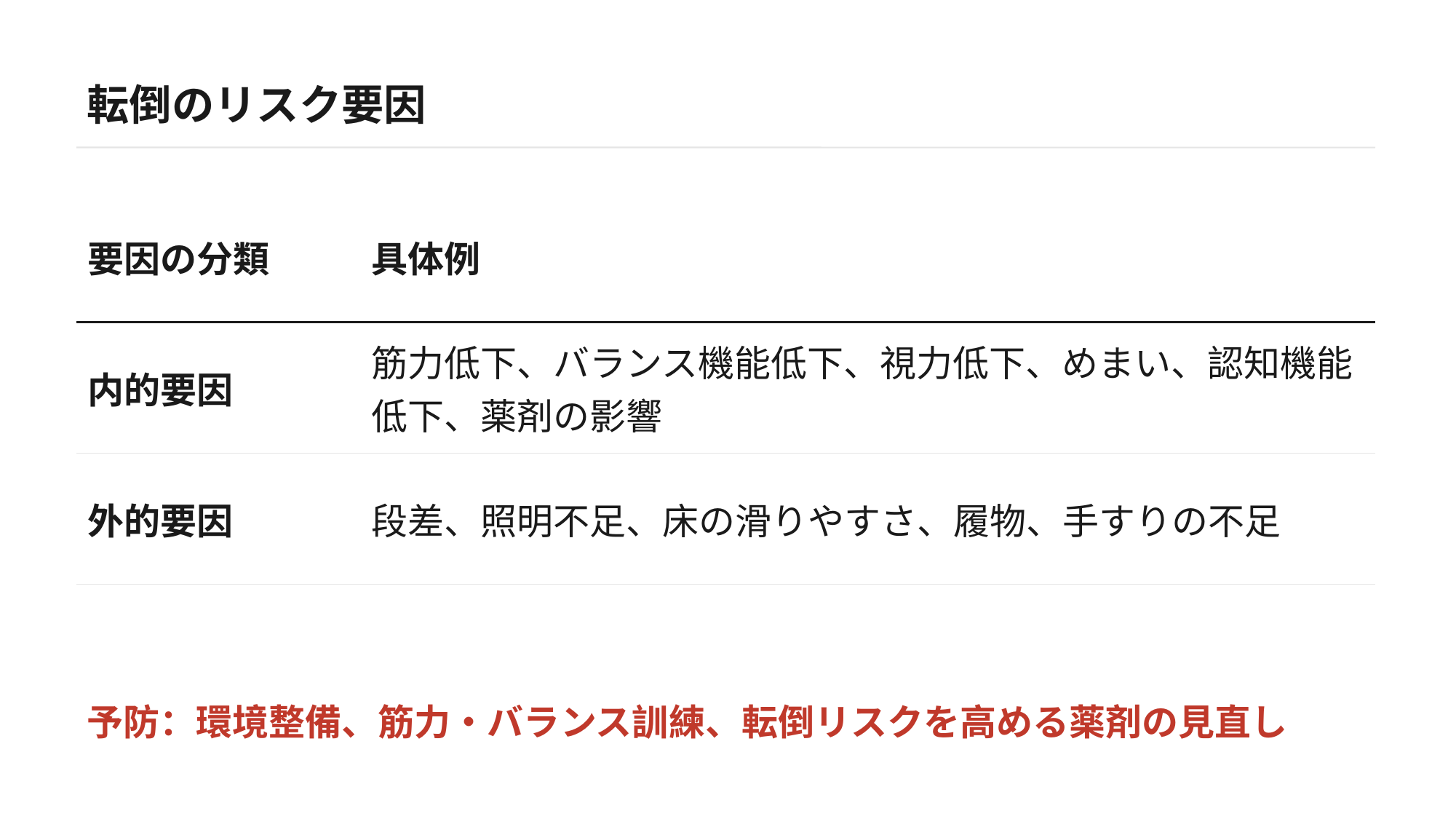

転倒のリスク要因

| 要因の分類 | 具体例 |
| --- | --- |
| 内的要因 | 筋力低下、バランス機能低下、視力低下、めまい、認知機能低下、薬剤の影響 |
| 外的要因 | 段差、照明不足、床の滑りやすさ、履物、手すりの不足 |
予防：環境整備、筋力・バランス訓練、転倒リスクを高める薬剤の見直し